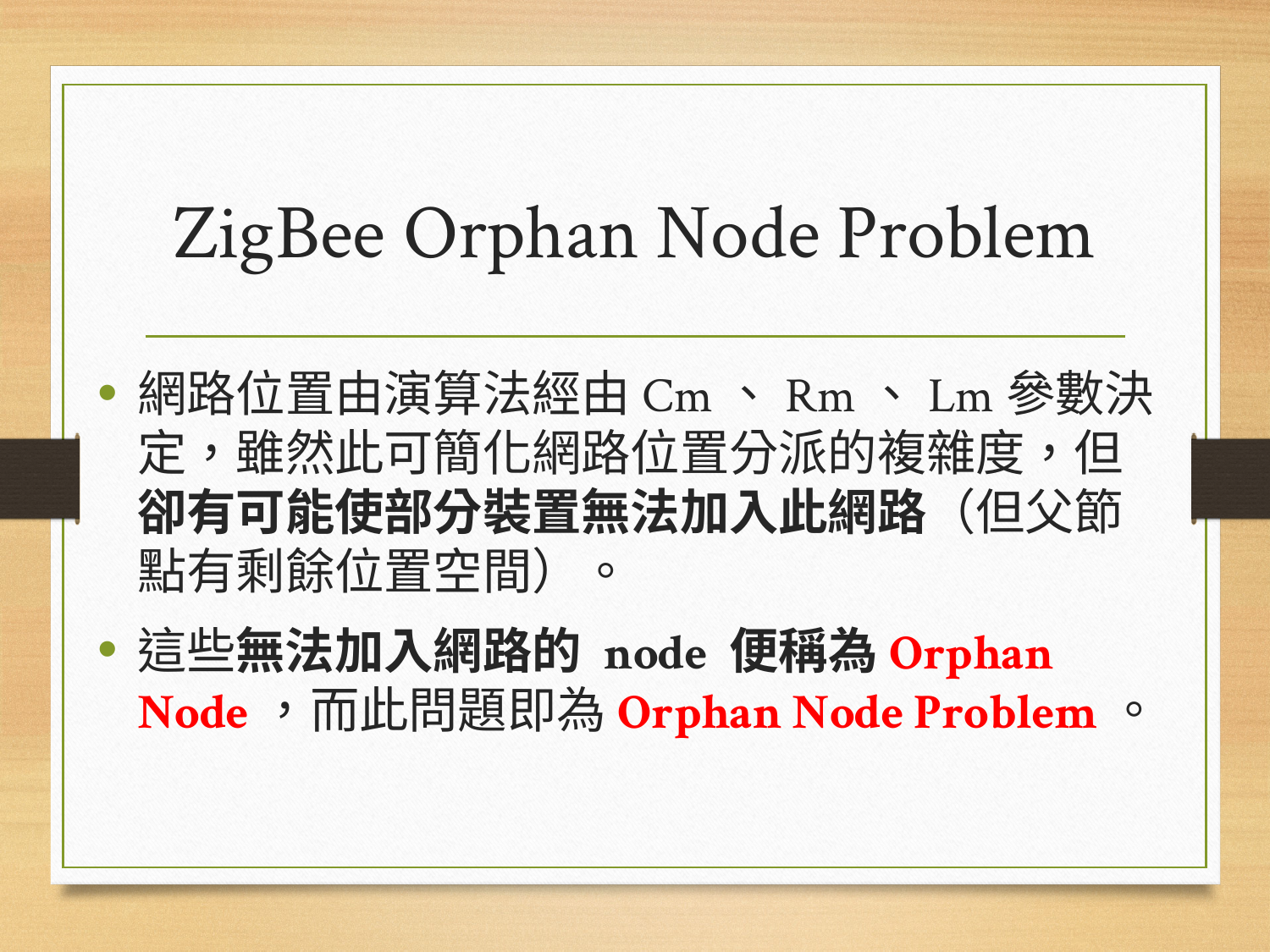

# ZigBee Orphan Node Problem
網路位置由演算法經由Cm、Rm、Lm參數決定，雖然此可簡化網路位置分派的複雜度，但卻有可能使部分裝置無法加入此網路（但父節點有剩餘位置空間）。
這些無法加入網路的 node 便稱為Orphan Node，而此問題即為Orphan Node Problem。